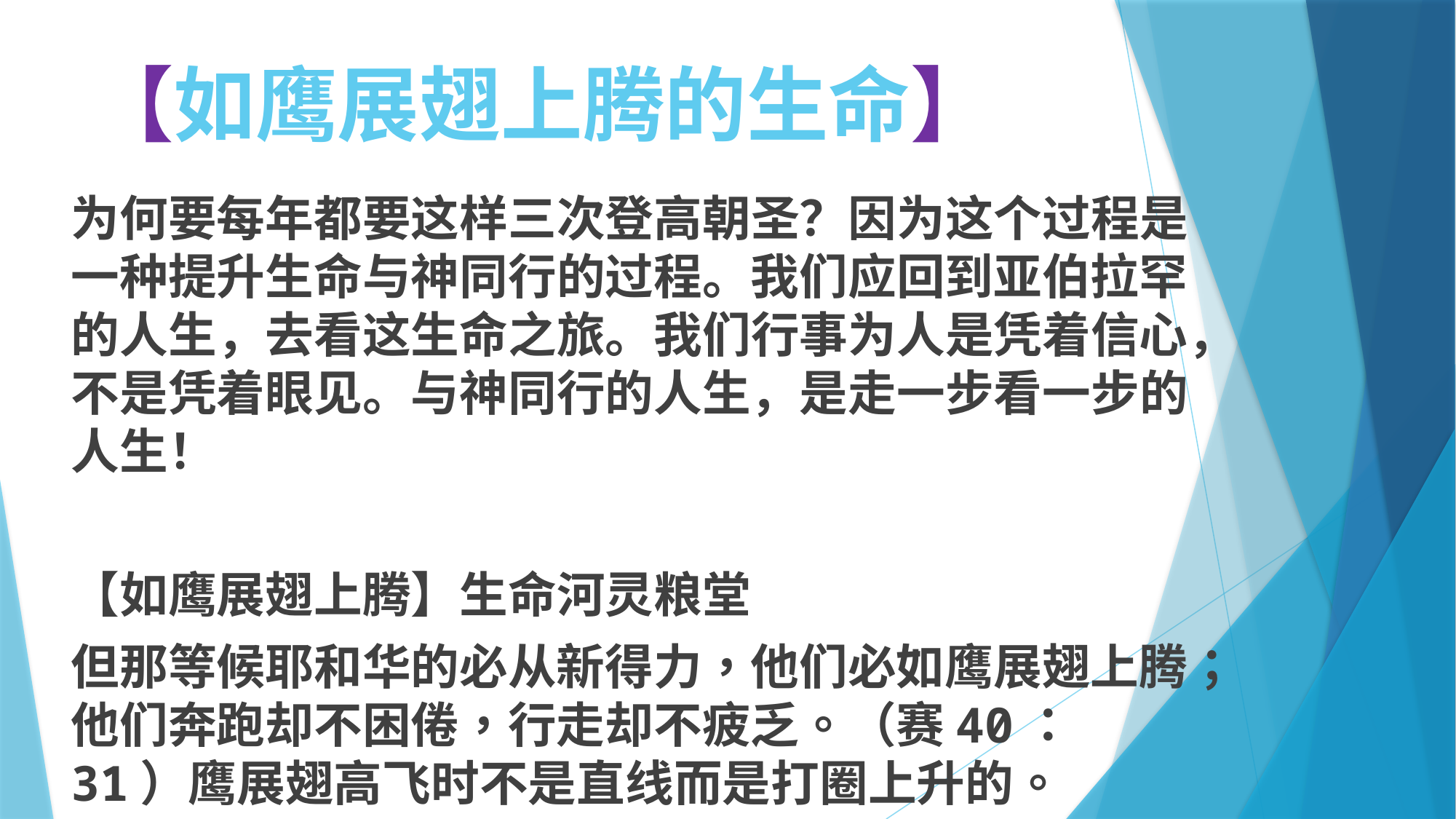

# 【如鹰展翅上腾的生命】
为何要每年都要这样三次登高朝圣？因为这个过程是一种提升生命与神同行的过程。我们应回到亚伯拉罕的人生，去看这生命之旅。我们行事为人是凭着信心，不是凭着眼见。与神同行的人生，是走一步看一步的人生！

【如鹰展翅上腾】生命河灵粮堂
但那等候耶和华的必从新得力，他们必如鹰展翅上腾；他们奔跑却不困倦，行走却不疲乏。（赛40：31）鹰展翅高飞时不是直线而是打圈上升的。